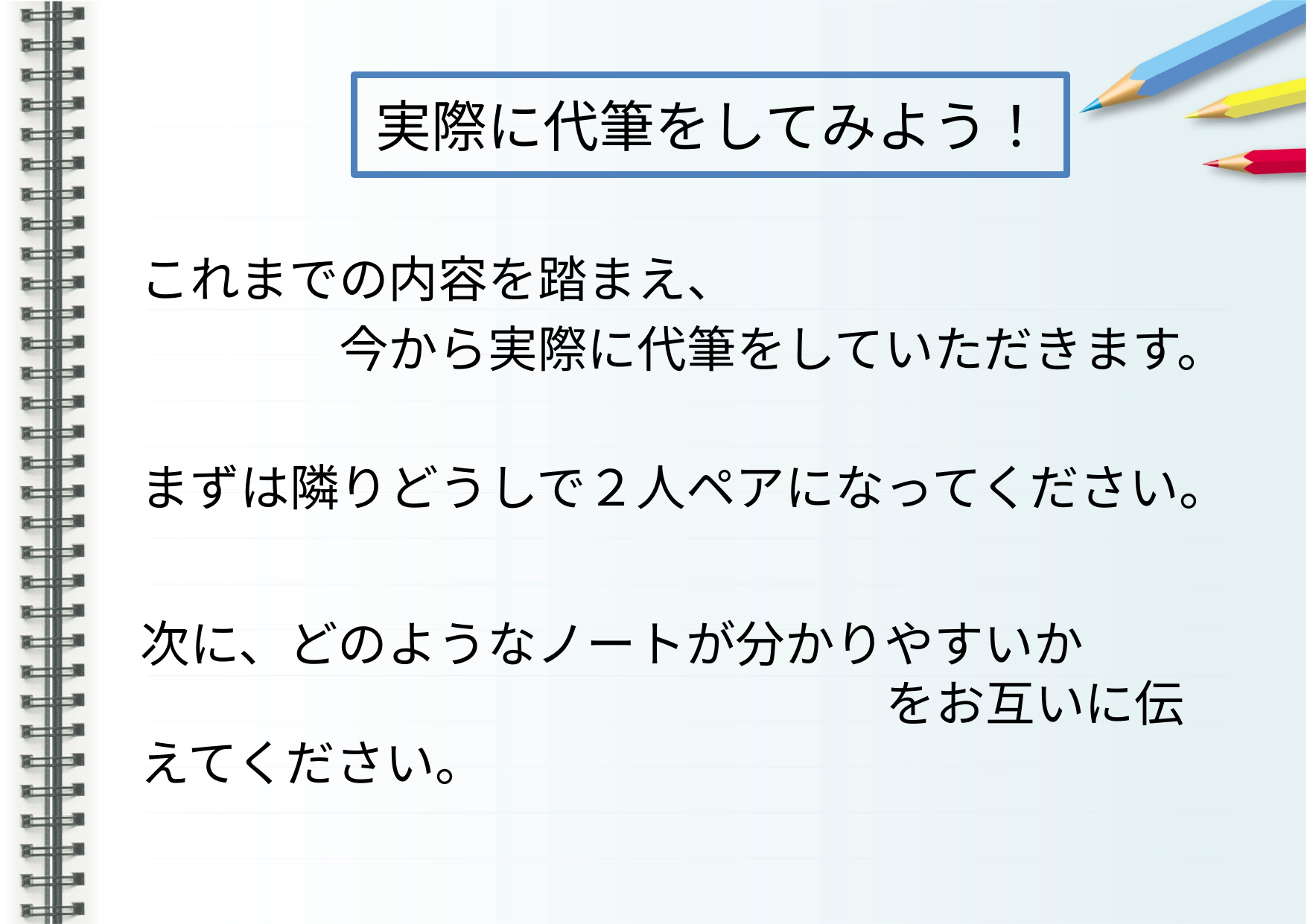

# 実際に代筆をしてみよう！
これまでの内容を踏まえ、
　　　　今から実際に代筆をしていただきます。
まずは隣りどうしで２人ペアになってください。
次に、どのようなノートが分かりやすいか
　　　　　　　　　　　　　　　をお互いに伝えてください。